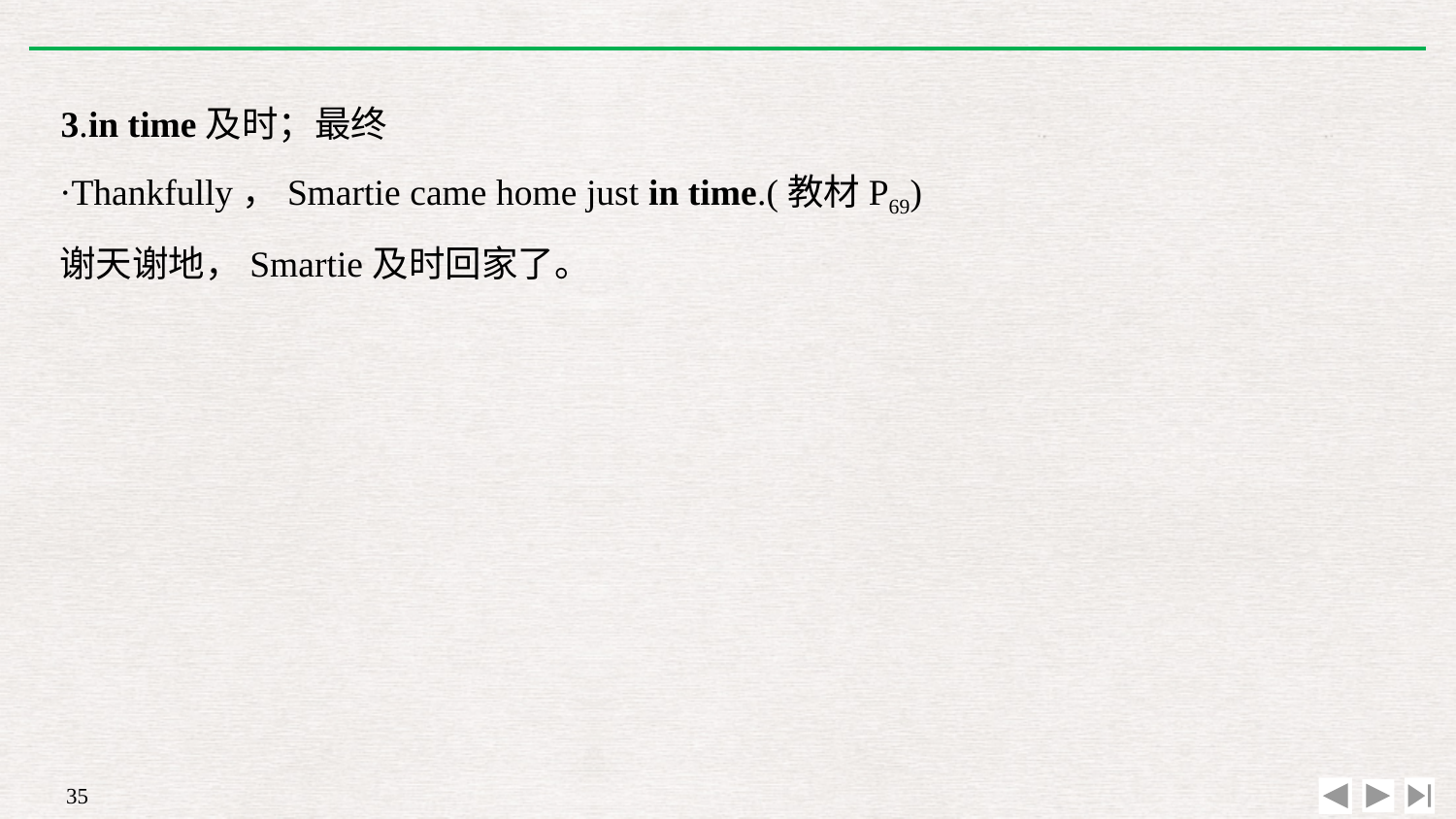

3.in time及时；最终
·Thankfully，Smartie came home just in time.(教材P69)
谢天谢地，Smartie及时回家了。